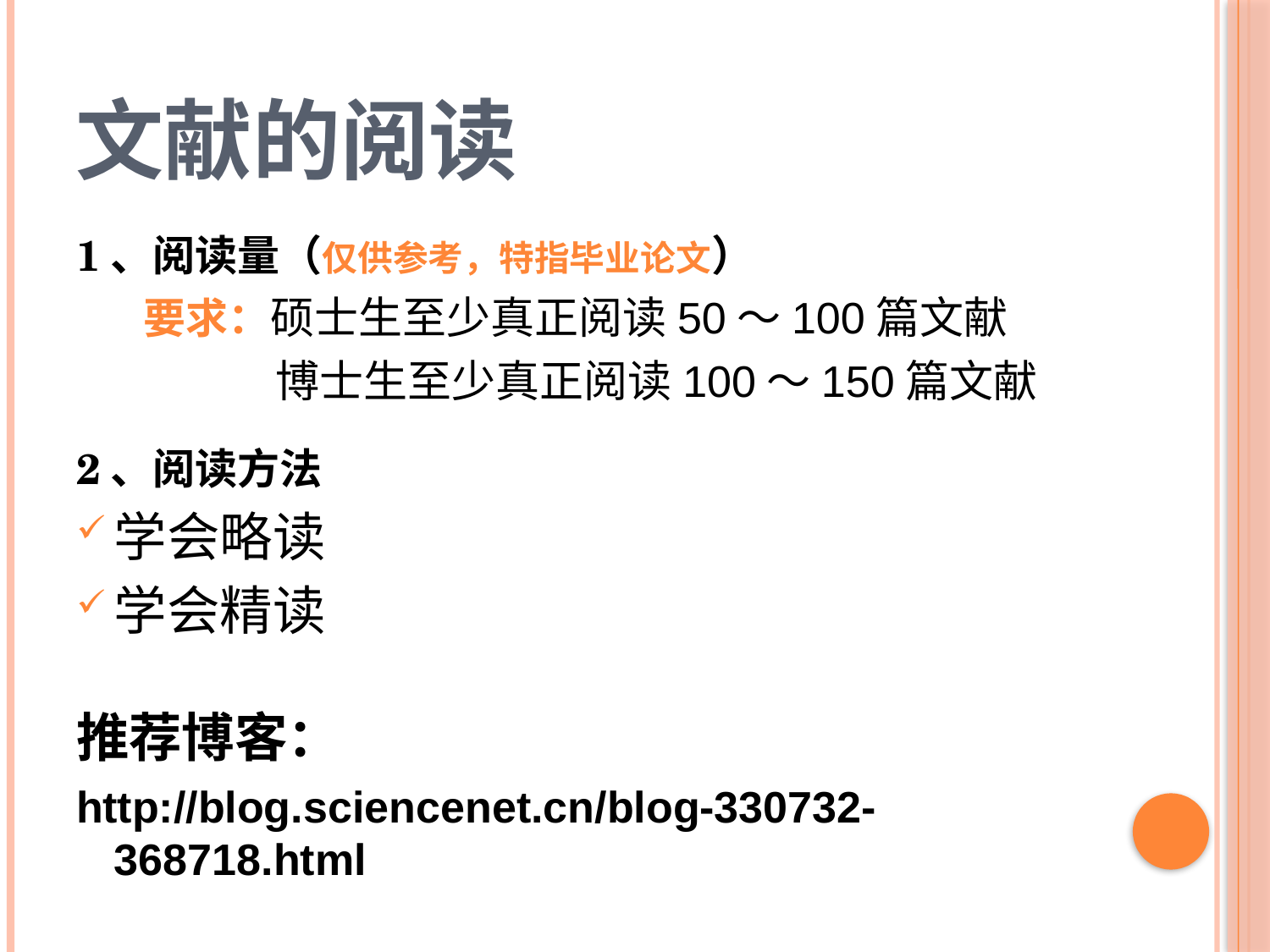

# 文献的阅读
1、阅读量（仅供参考，特指毕业论文）
      要求：硕士生至少真正阅读50～100篇文献
                   博士生至少真正阅读100～150篇文献
2、阅读方法
学会略读
学会精读

推荐博客：
http://blog.sciencenet.cn/blog-330732-368718.html